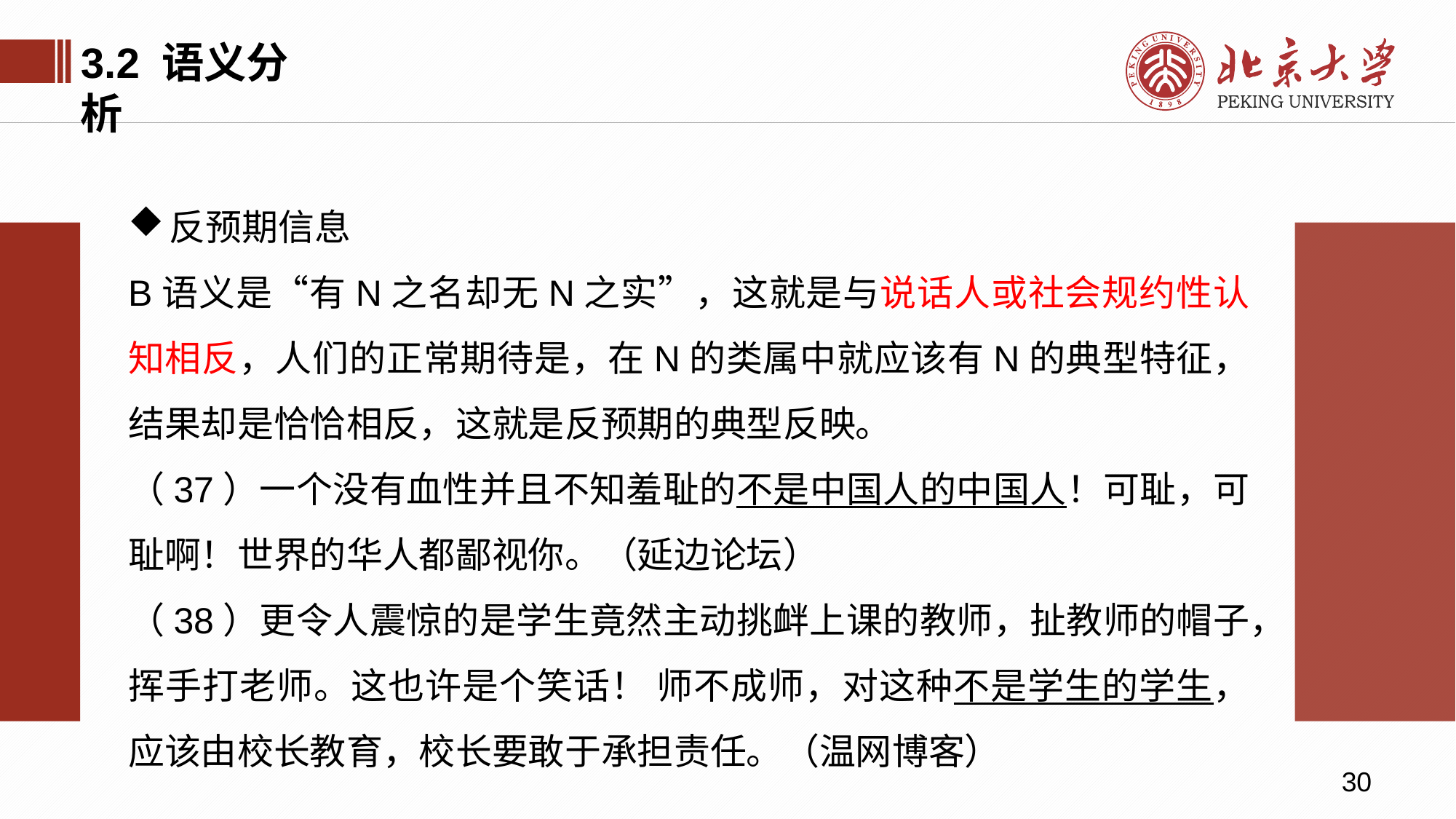

3.2 语义分析
反预期信息
B语义是“有N之名却无N之实”，这就是与说话人或社会规约性认知相反，人们的正常期待是，在N的类属中就应该有N的典型特征，结果却是恰恰相反，这就是反预期的典型反映。
（37）一个没有血性并且不知羞耻的不是中国人的中国人！可耻，可耻啊！世界的华人都鄙视你。（延边论坛）
（38）更令人震惊的是学生竟然主动挑衅上课的教师，扯教师的帽子，挥手打老师。这也许是个笑话！ 师不成师，对这种不是学生的学生，应该由校长教育，校长要敢于承担责任。（温网博客）
30